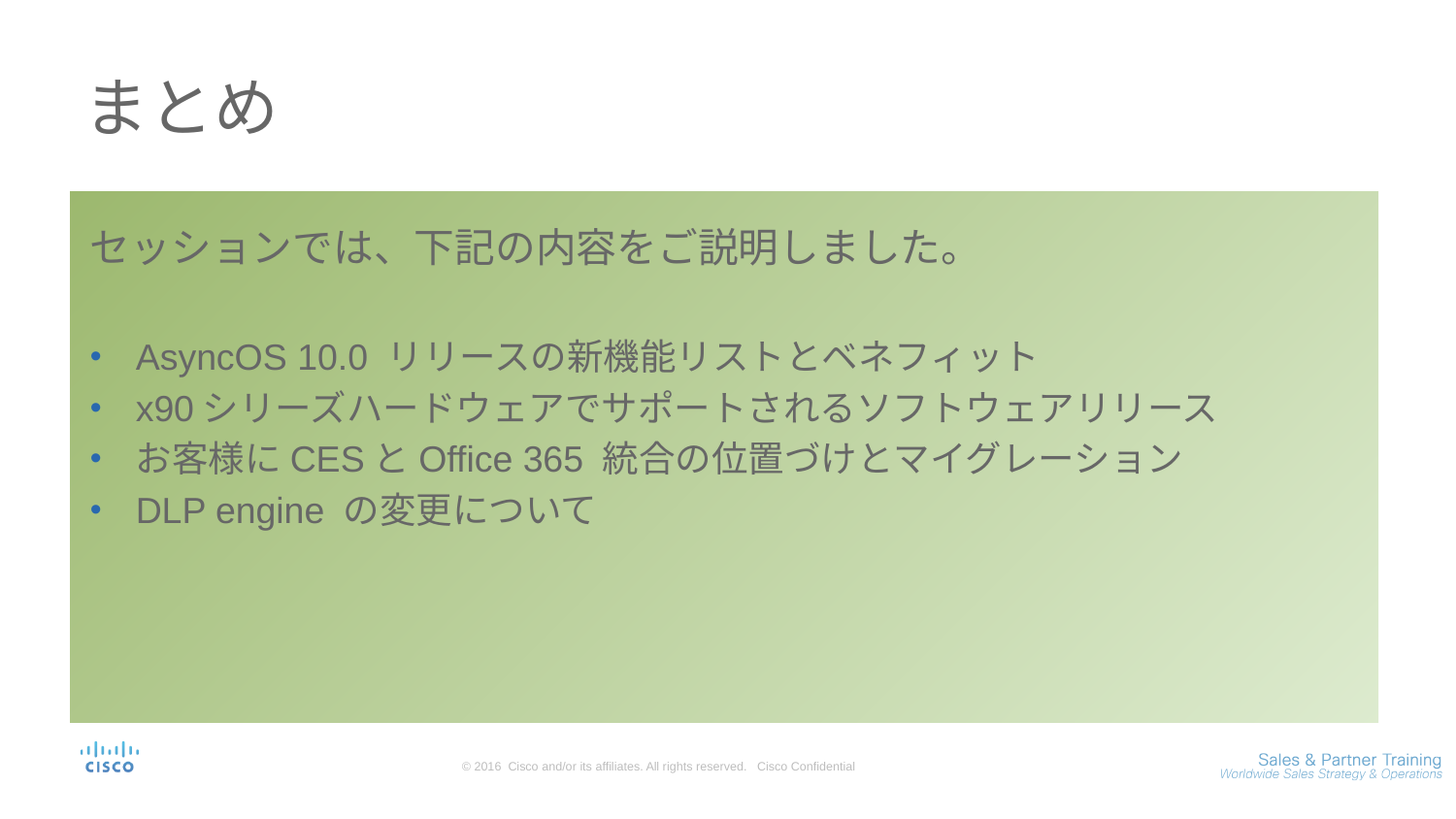

# まとめ

セッションでは、下記の内容をご説明しました。

AsyncOS 10.0 リリースの新機能リストとベネフィット
x90シリーズハードウェアでサポートされるソフトウェアリリース
お客様にCESとOffice 365 統合の位置づけとマイグレーション
DLP engine の変更について